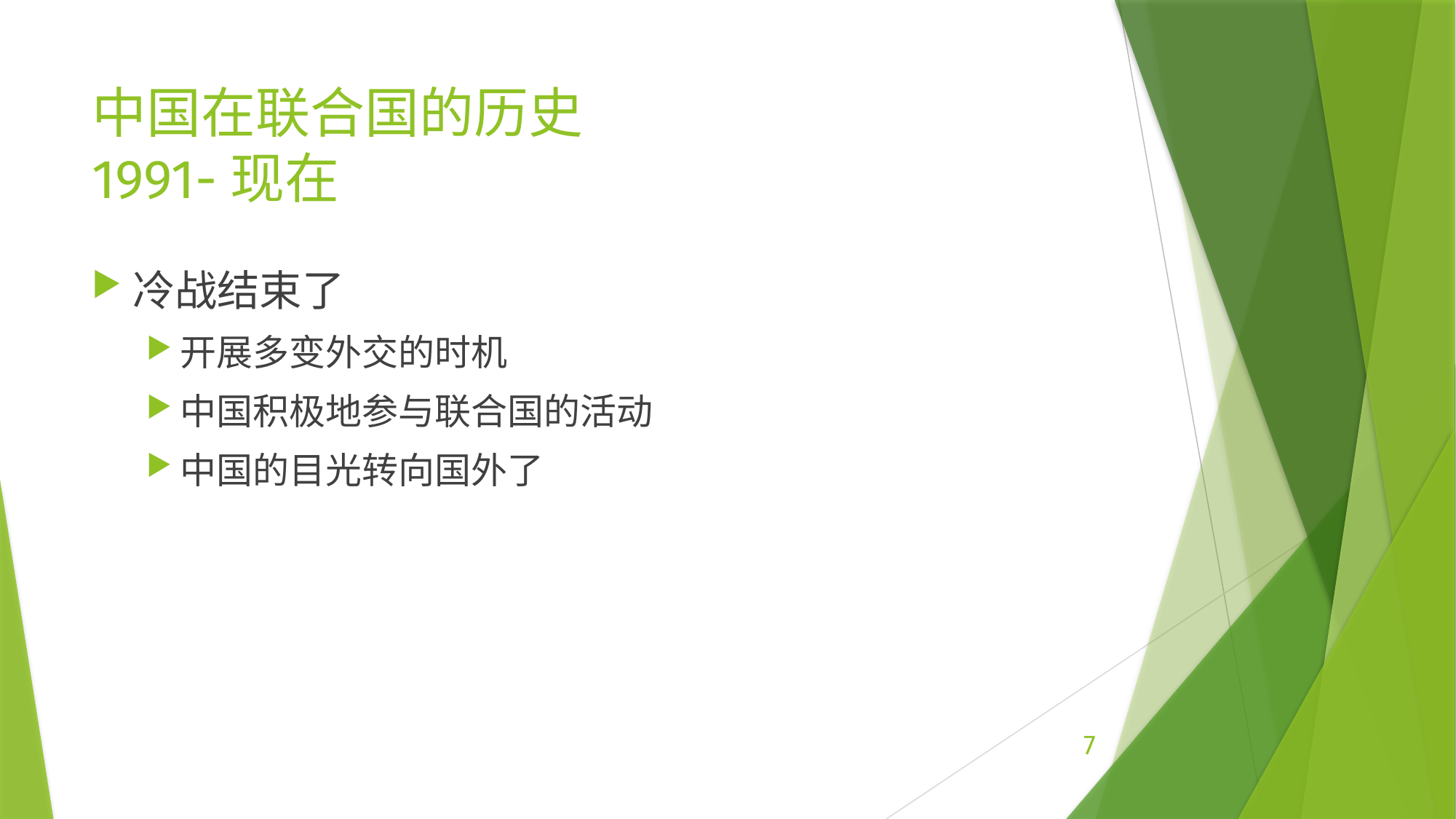

# 中国在联合国的历史 1991-现在
冷战结束了
开展多变外交的时机
中国积极地参与联合国的活动
中国的目光转向国外了

7